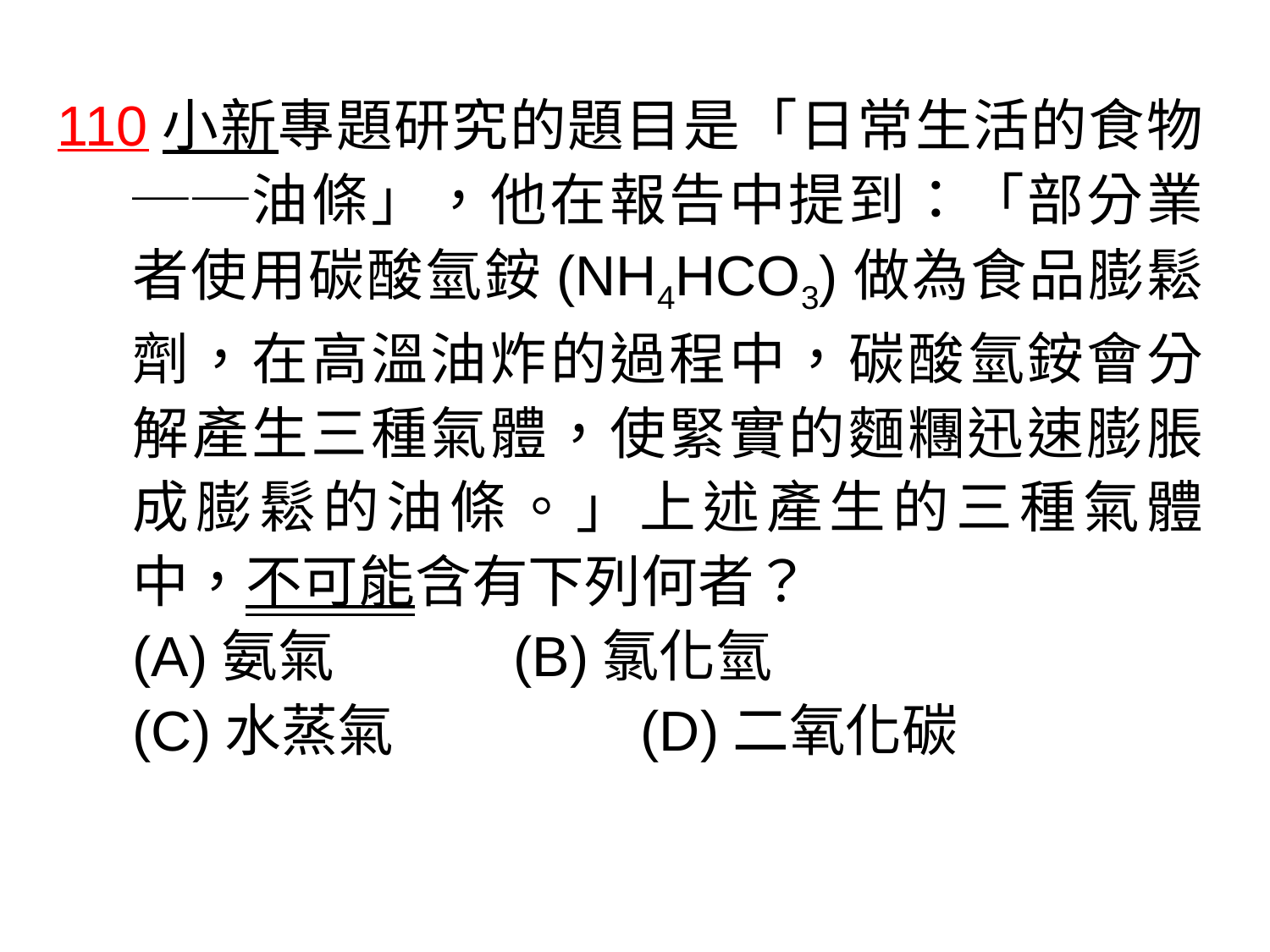

110小新專題研究的題目是「日常生活的食物──油條」，他在報告中提到：「部分業者使用碳酸氫銨(NH4HCO3)做為食品膨鬆劑，在高溫油炸的過程中，碳酸氫銨會分解產生三種氣體，使緊實的麵糰迅速膨脹成膨鬆的油條。」上述產生的三種氣體中，不可能含有下列何者？
	(A)氨氣		(B)氯化氫
	(C)水蒸氣		(D)二氧化碳